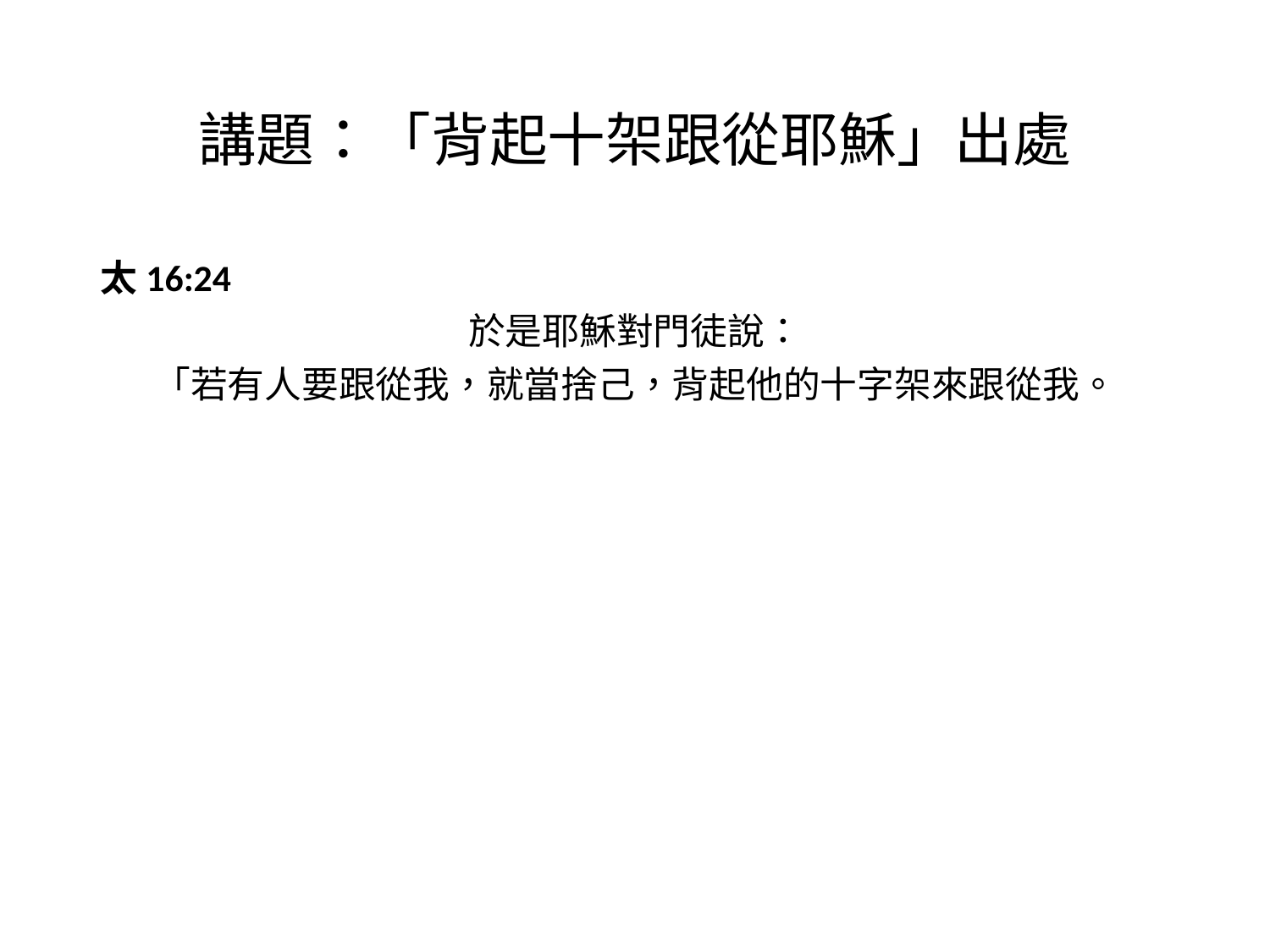

# 講題：「背起十架跟從耶穌」出處
太16:24
於是耶穌對門徒說：
「若有人要跟從我，就當捨己，背起他的十字架來跟從我。